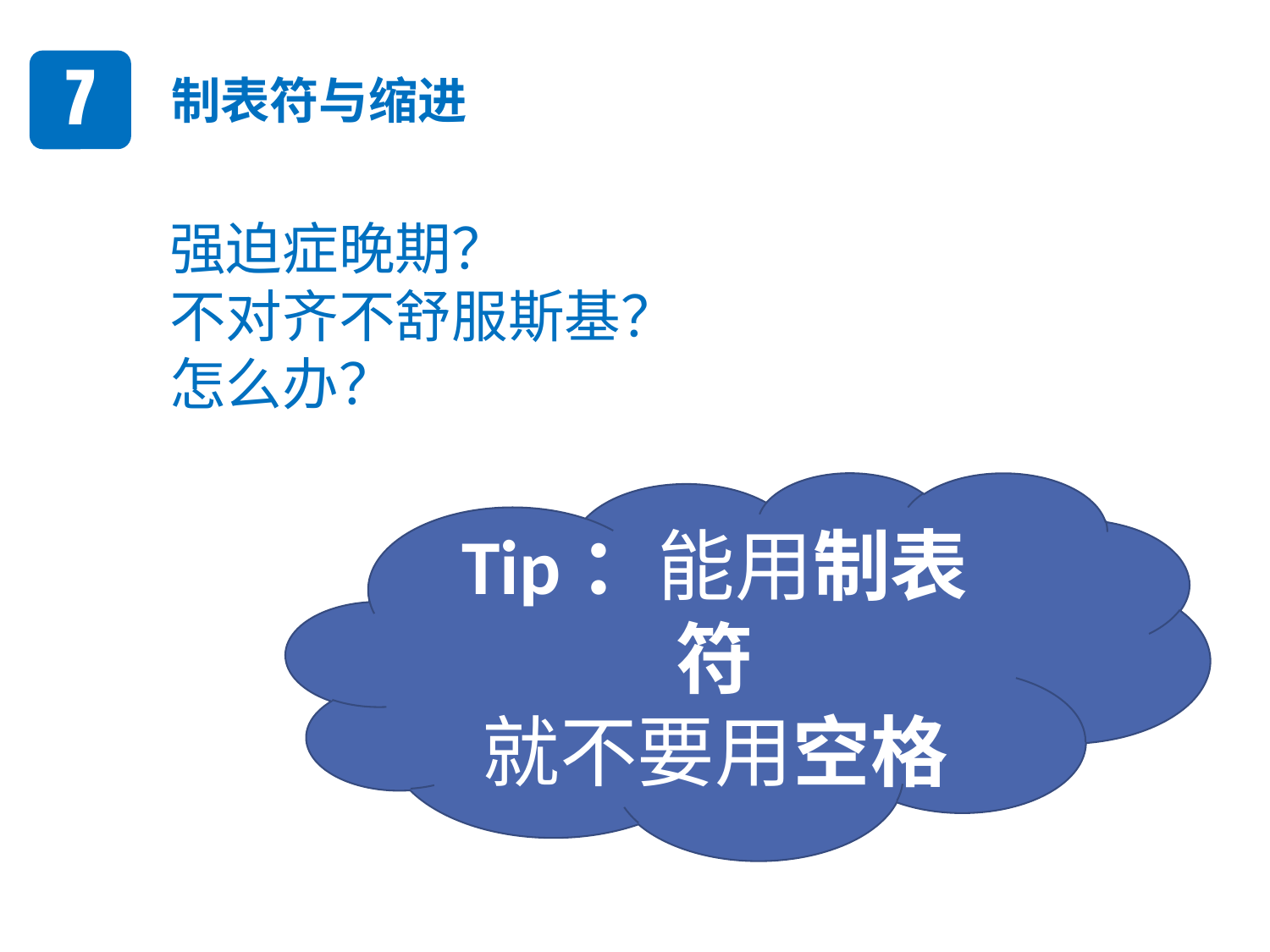

7
制表符与缩进
强迫症晚期？
不对齐不舒服斯基？
怎么办？
Tip：能用制表符
就不要用空格